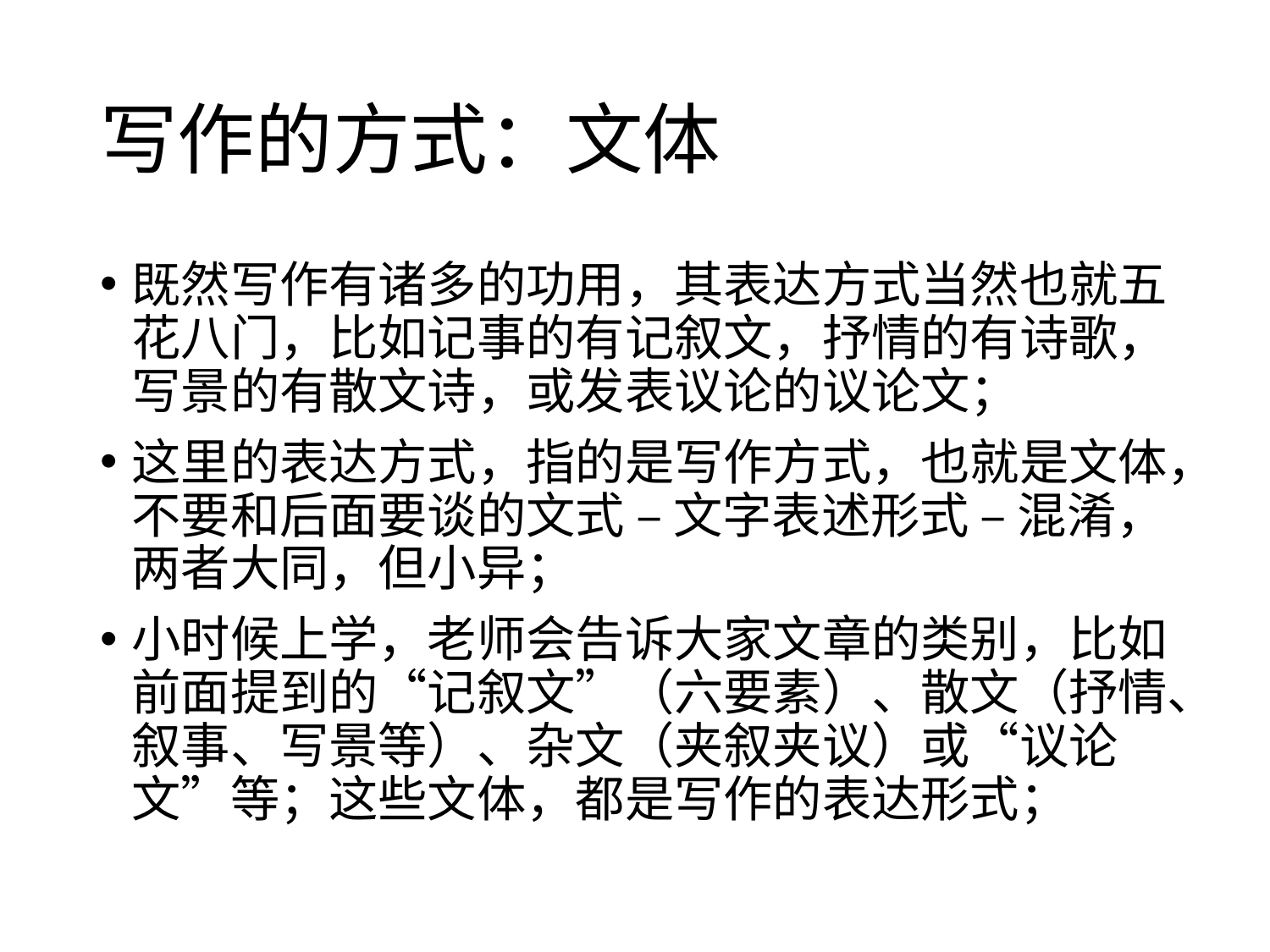

# 写作的方式：文体
既然写作有诸多的功用，其表达方式当然也就五花八门，比如记事的有记叙文，抒情的有诗歌，写景的有散文诗，或发表议论的议论文；
这里的表达方式，指的是写作方式，也就是文体，不要和后面要谈的文式 – 文字表述形式 – 混淆，两者大同，但小异；
小时候上学，老师会告诉大家文章的类别，比如前面提到的“记叙文”（六要素）、散文（抒情、叙事、写景等）、杂文（夹叙夹议）或“议论文”等；这些文体，都是写作的表达形式；